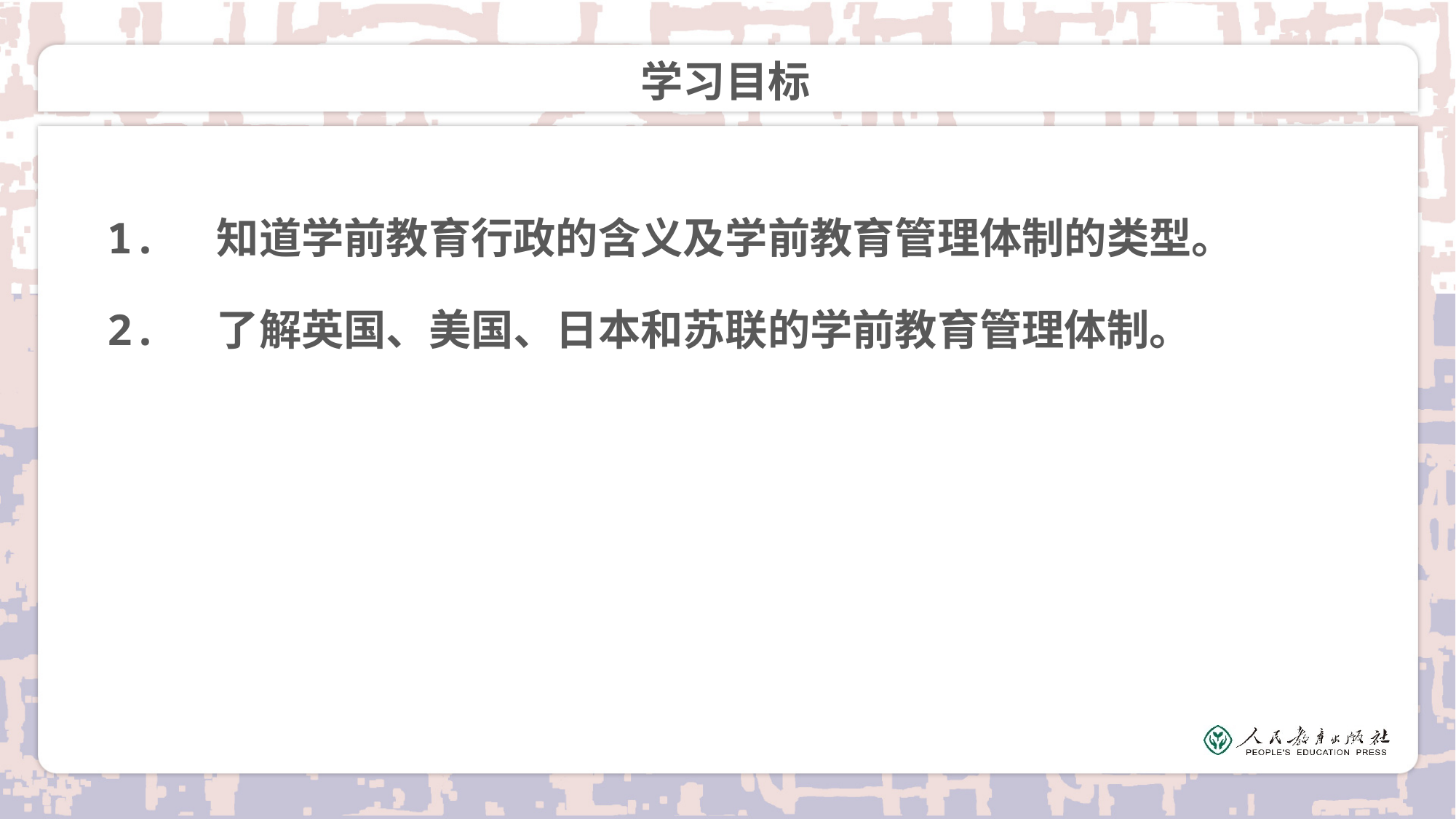

# 学习目标
1.	知道学前教育行政的含义及学前教育管理体制的类型。
2.	了解英国、美国、日本和苏联的学前教育管理体制。